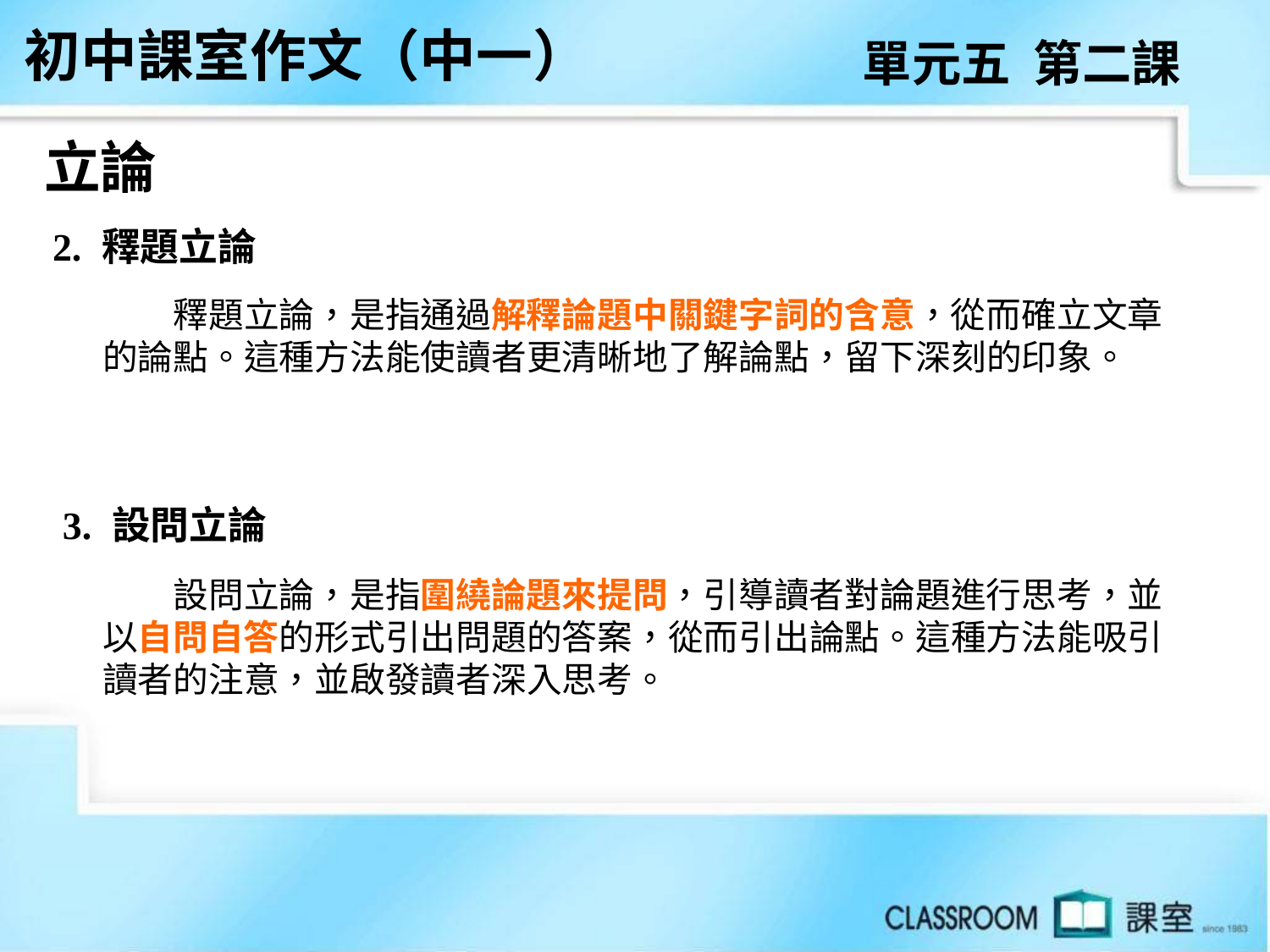

初中課室作文（中一）
單元五  第二課
立論
 2. 釋題立論
　　釋題立論，是指通過解釋論題中關鍵字詞的含意，從而確立文章的論點。這種方法能使讀者更清晰地了解論點，留下深刻的印象。
 3. 設問立論
　　設問立論，是指圍繞論題來提問，引導讀者對論題進行思考，並以自問自答的形式引出問題的答案，從而引出論點。這種方法能吸引讀者的注意，並啟發讀者深入思考。